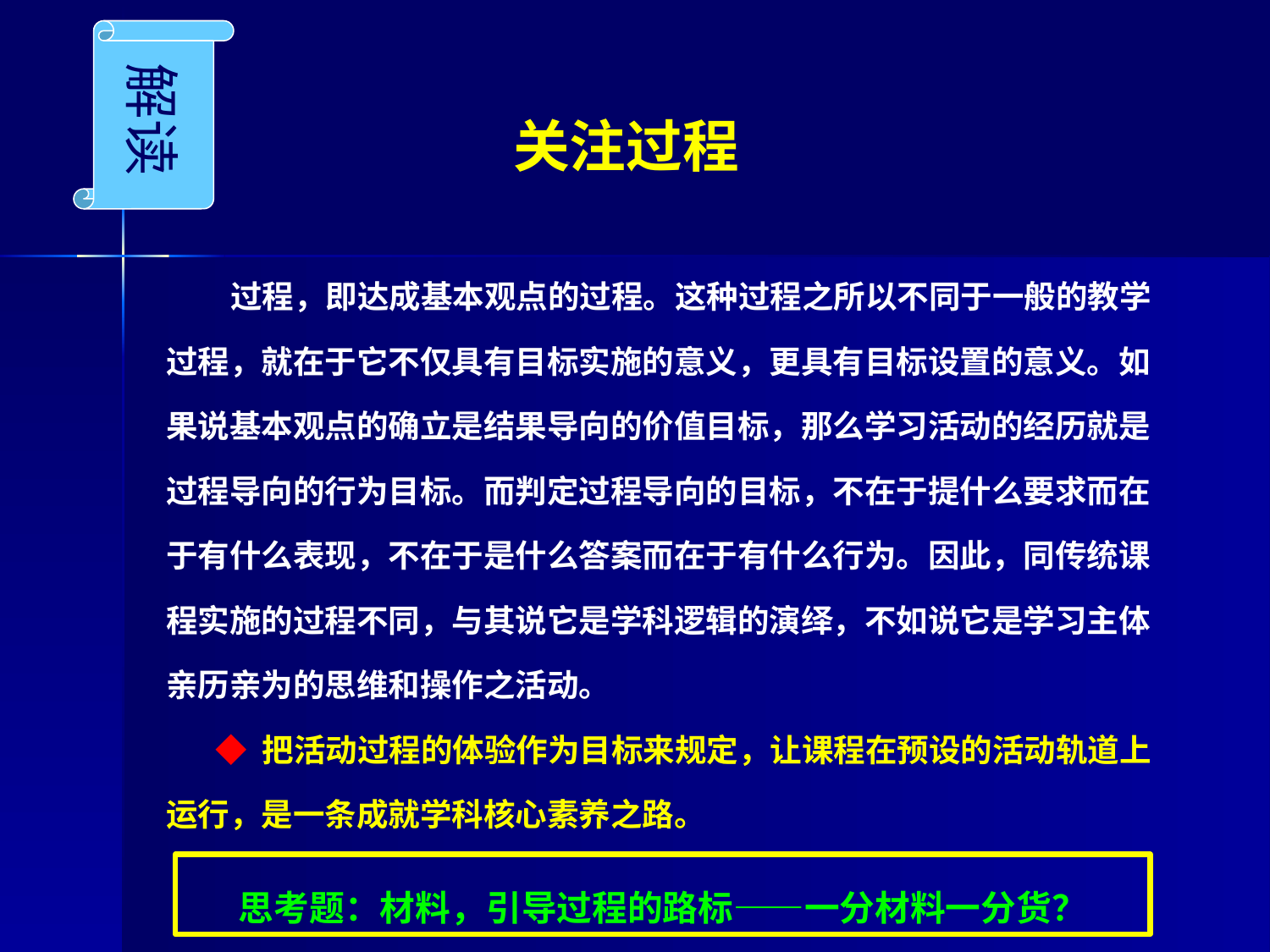

解读
# 关注过程
 过程，即达成基本观点的过程。这种过程之所以不同于一般的教学过程，就在于它不仅具有目标实施的意义，更具有目标设置的意义。如果说基本观点的确立是结果导向的价值目标，那么学习活动的经历就是过程导向的行为目标。而判定过程导向的目标，不在于提什么要求而在于有什么表现，不在于是什么答案而在于有什么行为。因此，同传统课程实施的过程不同，与其说它是学科逻辑的演绎，不如说它是学习主体亲历亲为的思维和操作之活动。
◆ 把活动过程的体验作为目标来规定，让课程在预设的活动轨道上运行，是一条成就学科核心素养之路。

思考题：材料，引导过程的路标——一分材料一分货？